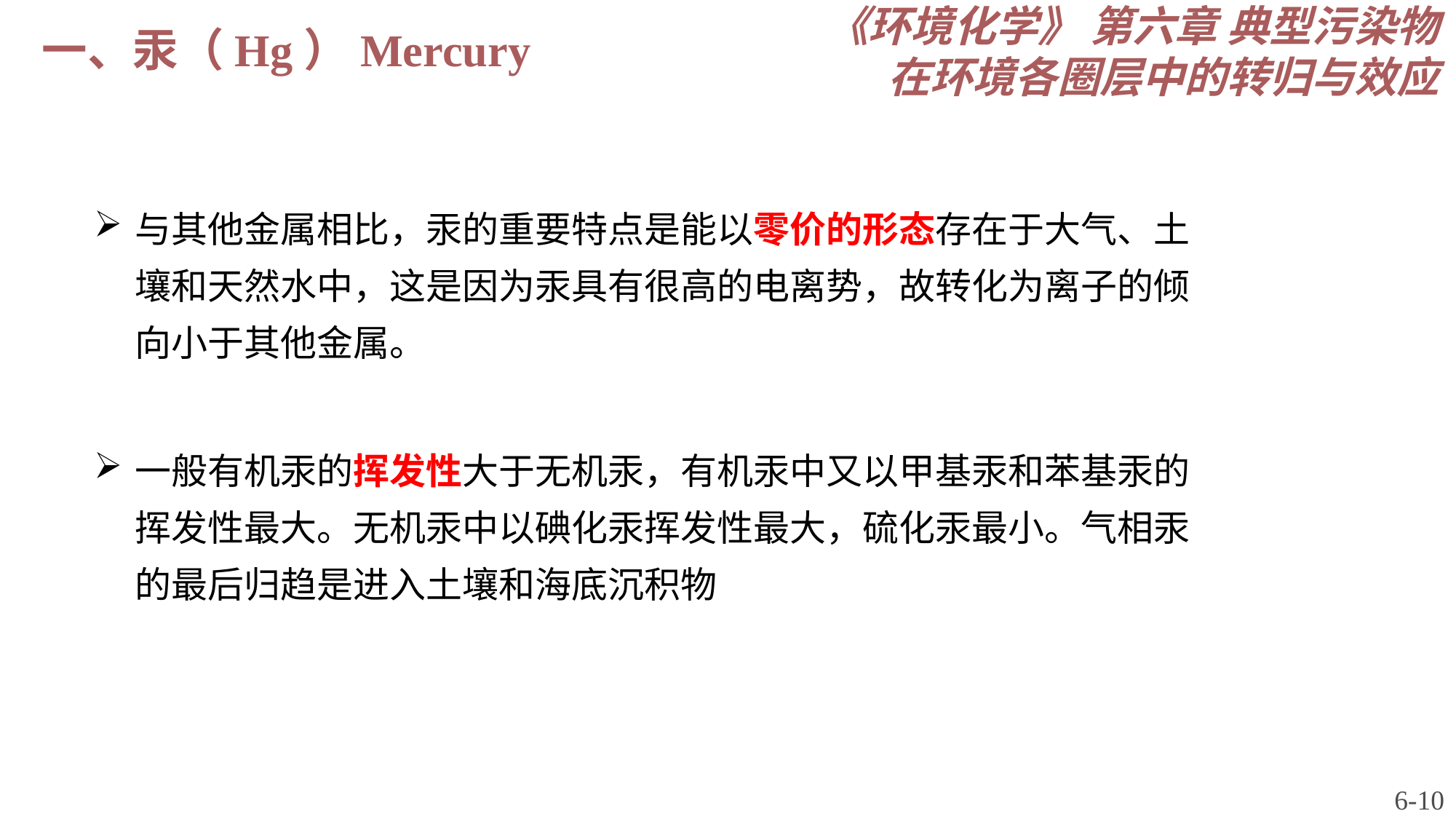

《环境化学》 第六章 典型污染物在环境各圈层中的转归与效应
一、汞（Hg）Mercury

与其他金属相比，汞的重要特点是能以零价的形态存在于大气、土壤和天然水中，这是因为汞具有很高的电离势，故转化为离子的倾向小于其他金属。

一般有机汞的挥发性大于无机汞，有机汞中又以甲基汞和苯基汞的挥发性最大。无机汞中以碘化汞挥发性最大，硫化汞最小。气相汞的最后归趋是进入土壤和海底沉积物
6-10